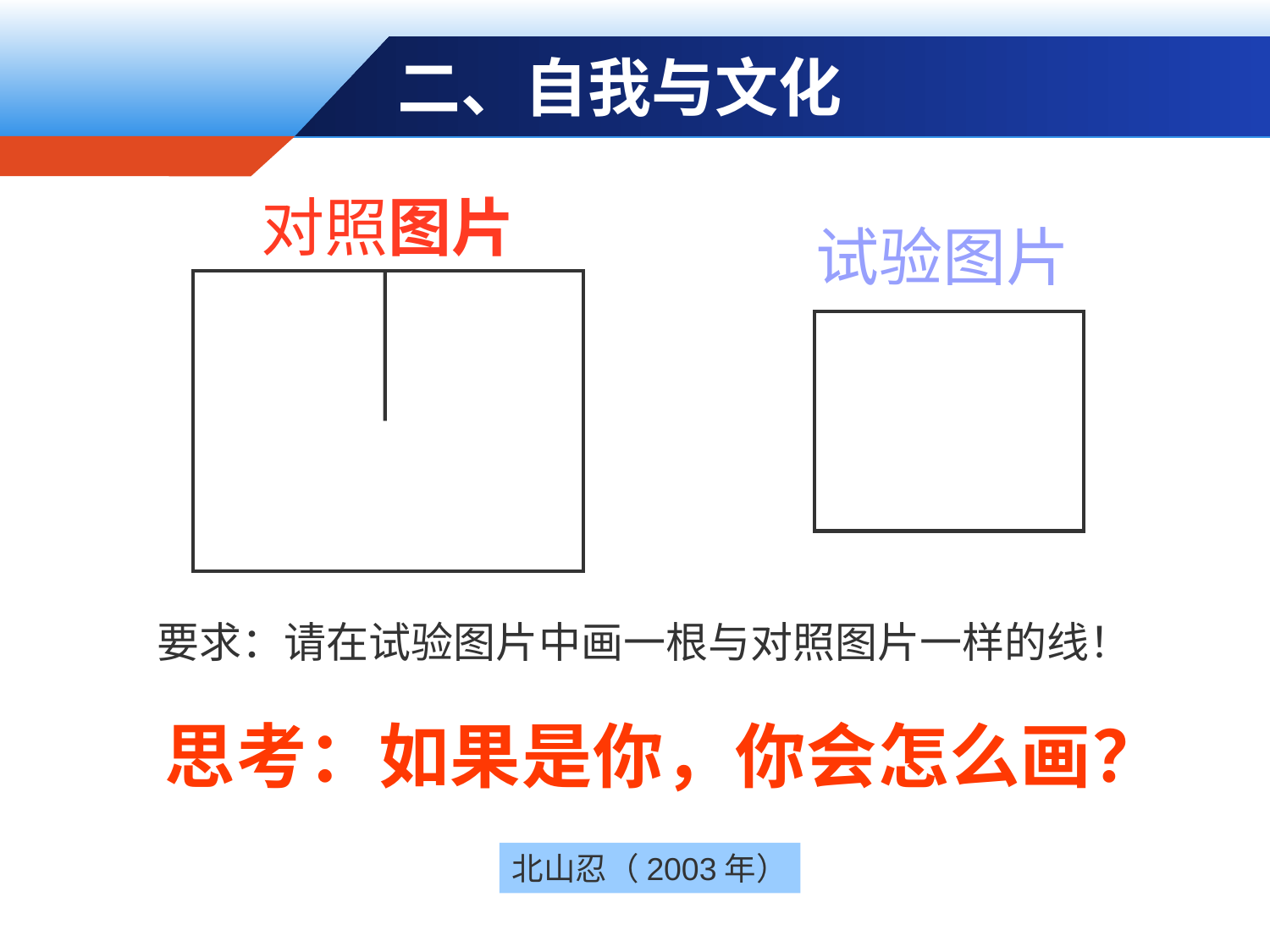

# 二、自我与文化
对照图片

试验图片

要求：请在试验图片中画一根与对照图片一样的线！
思考：如果是你，你会怎么画？
北山忍（2003年）